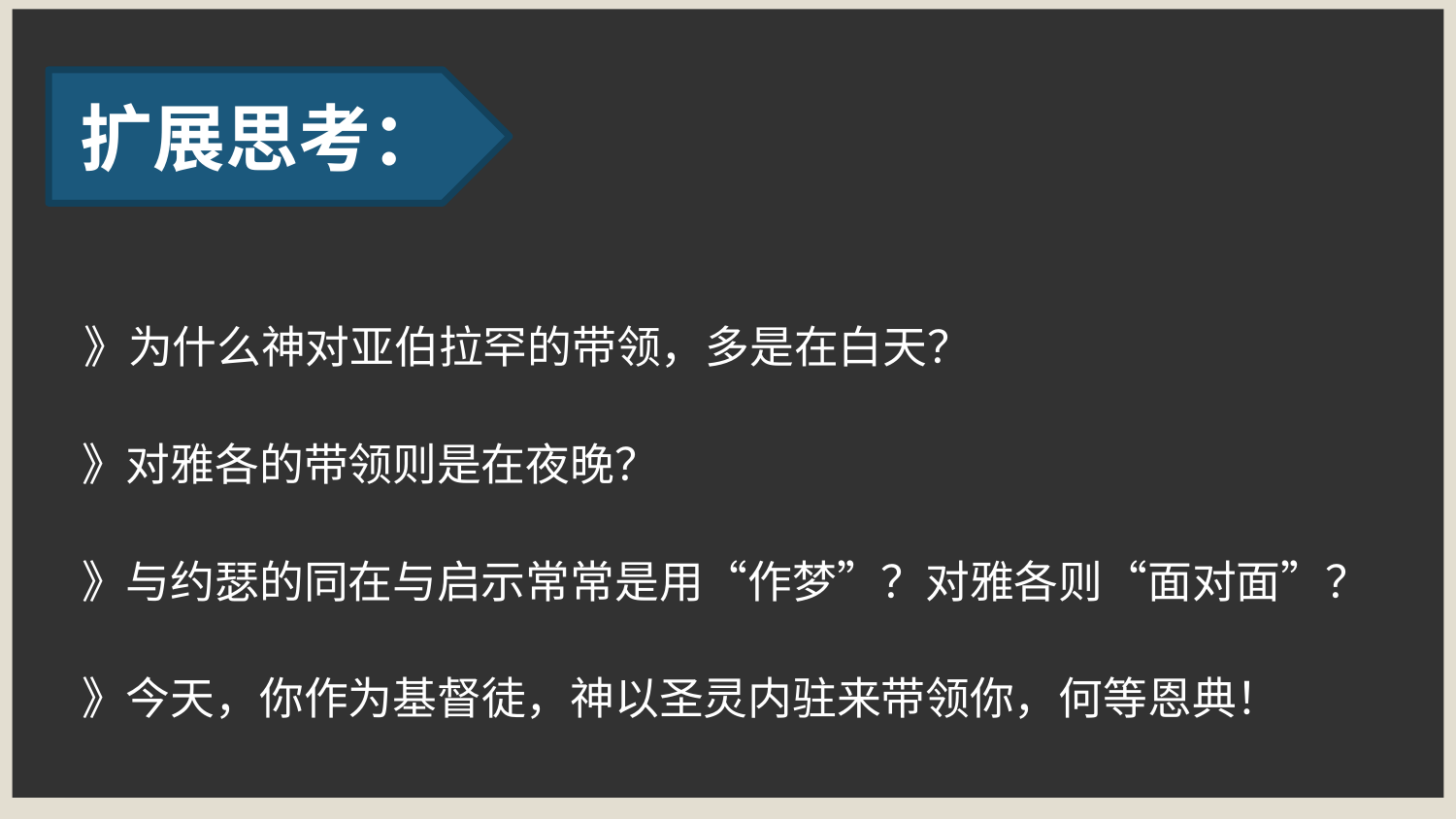

》为什么神对亚伯拉罕的带领，多是在白天？

   》对雅各的带领则是在夜晚？

   》与约瑟的同在与启示常常是用“作梦”？对雅各则“面对面”？

   》今天，你作为基督徒，神以圣灵内驻来带领你，何等恩典！

扩展思考：